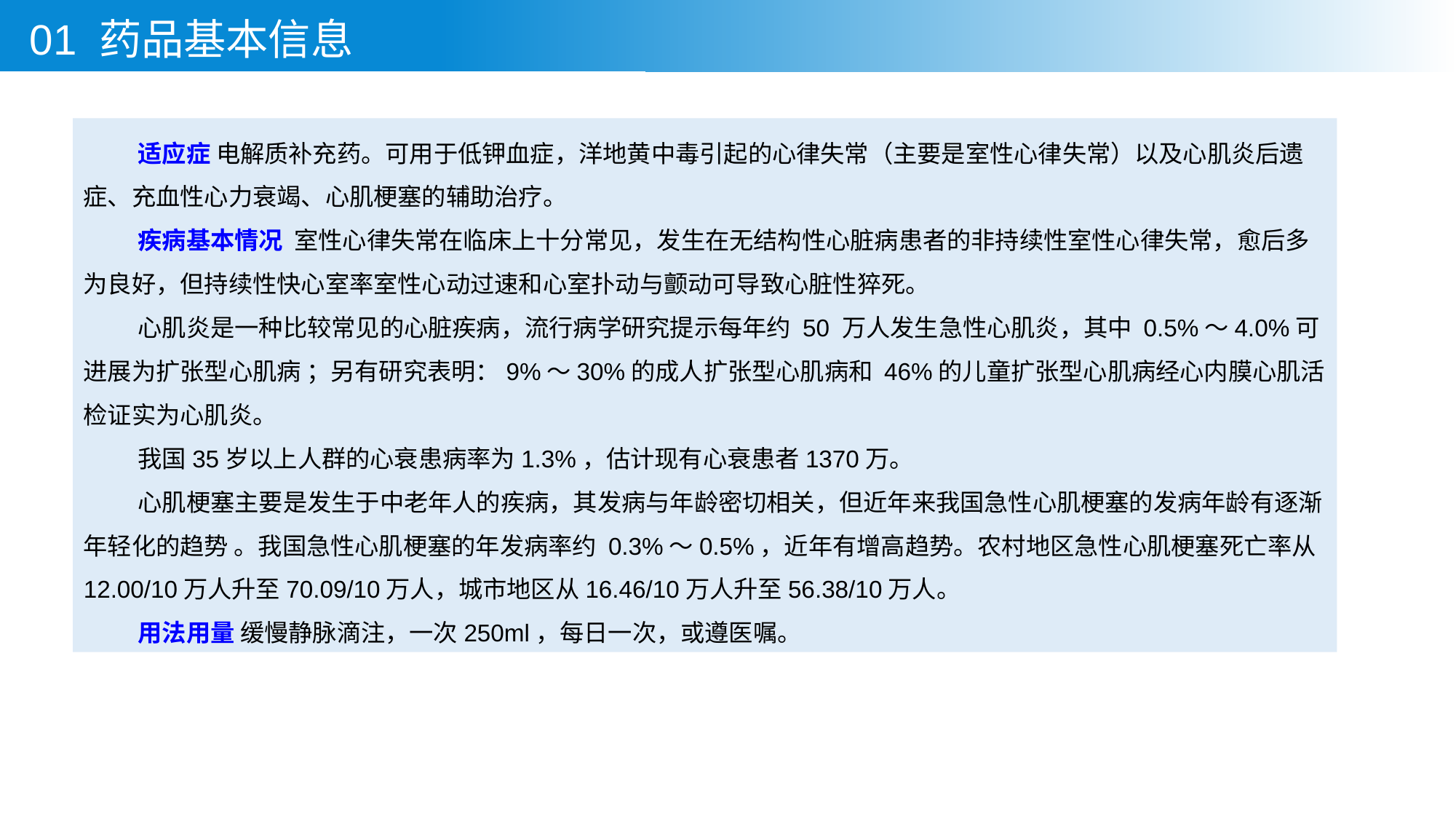

01 药品基本信息
适应症 电解质补充药。可用于低钾血症，洋地黄中毒引起的心律失常（主要是室性心律失常）以及心肌炎后遗症、充血性心力衰竭、心肌梗塞的辅助治疗。
疾病基本情况  室性心律失常在临床上十分常见，发生在无结构性心脏病患者的非持续性室性心律失常，愈后多为良好，但持续性快心室率室性心动过速和心室扑动与颤动可导致心脏性猝死。
心肌炎是一种比较常见的心脏疾病，流行病学研究提示每年约 50 万人发生急性心肌炎，其中 0.5%～4.0%可进展为扩张型心肌病 ；另有研究表明：9%～30%的成人扩张型心肌病和 46%的儿童扩张型心肌病经心内膜心肌活检证实为心肌炎。
我国35岁以上人群的心衰患病率为1.3%，估计现有心衰患者1370万。
心肌梗塞主要是发生于中老年人的疾病，其发病与年龄密切相关，但近年来我国急性心肌梗塞的发病年龄有逐渐年轻化的趋势 。我国急性心肌梗塞的年发病率约 0.3%～0.5%，近年有增高趋势。农村地区急性心肌梗塞死亡率从12.00/10万人升至70.09/10万人，城市地区从16.46/10万人升至56.38/10万人。
用法用量 缓慢静脉滴注，一次250ml，每日一次，或遵医嘱。